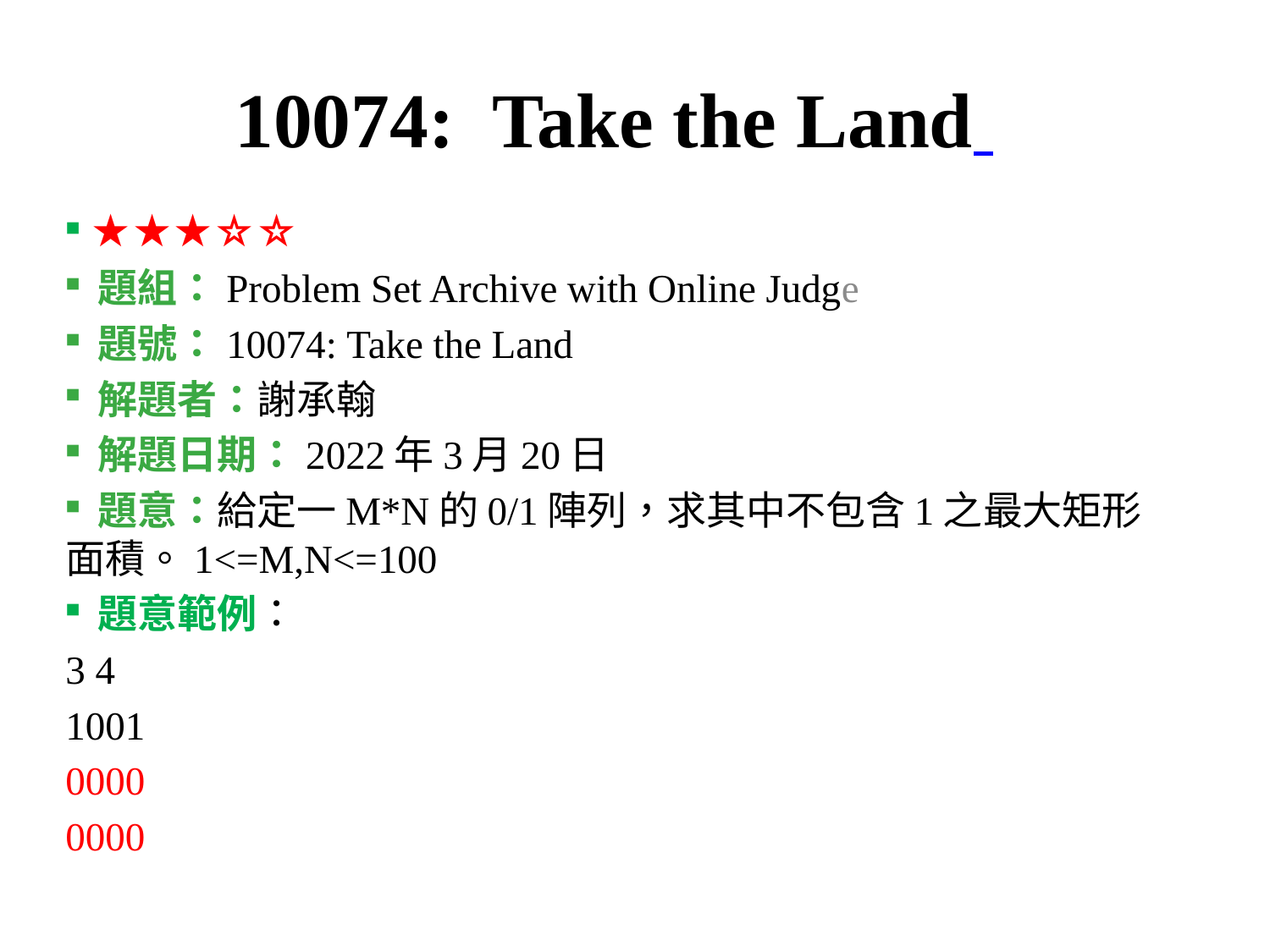

10074:  Take the Land
 ★★★☆☆
 題組：Problem Set Archive with Online Judge
 題號：10074: Take the Land
 解題者：謝承翰
 解題日期：2022年3月20日
 題意：給定一M*N的0/1陣列，求其中不包含1之最大矩形面積。1<=M,N<=100
 題意範例：
3 4
1001
0000
0000